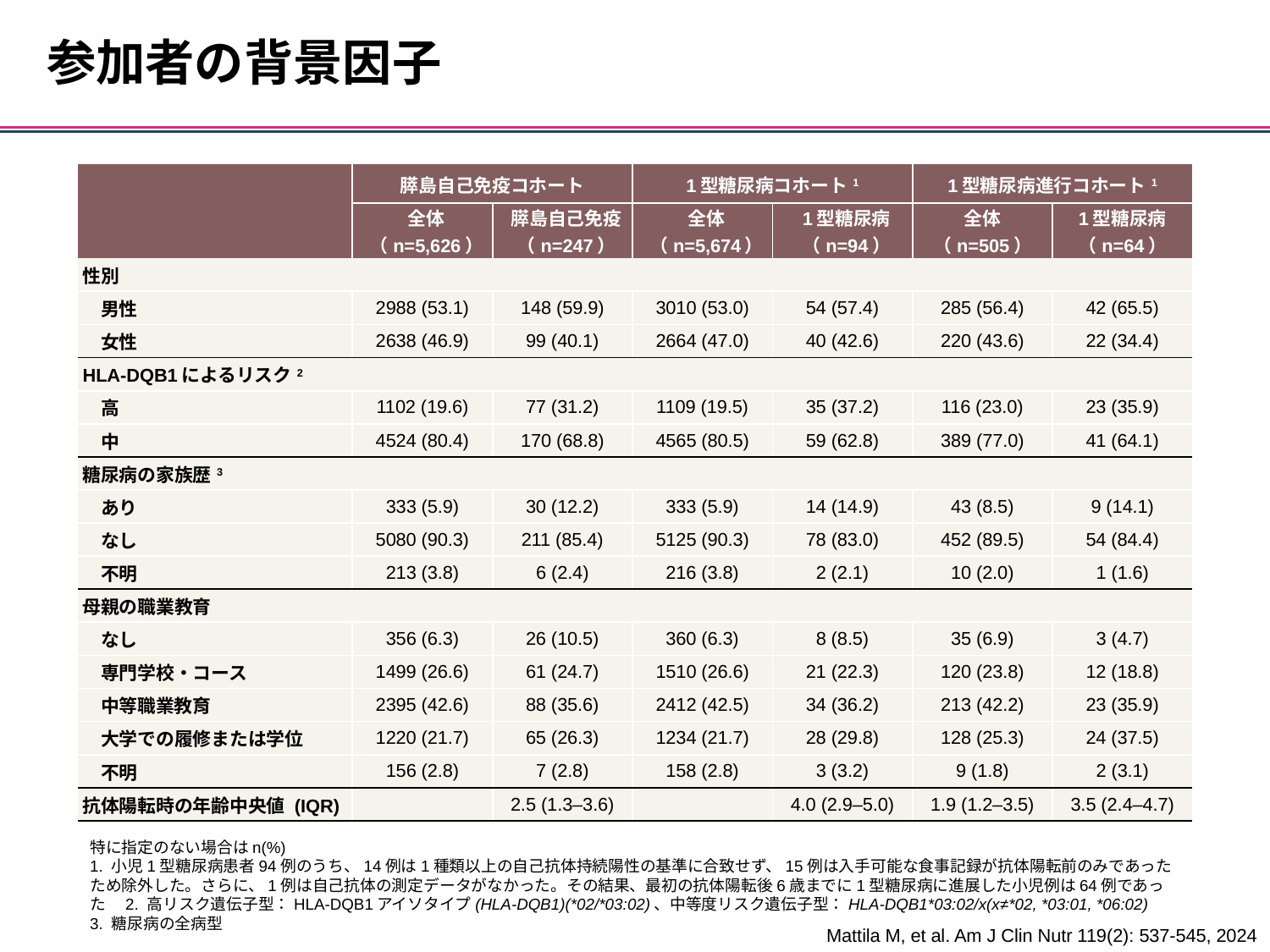

参加者の背景因子
|  | 膵島自己免疫コホート |  | 1型糖尿病コホート1 |  | 1型糖尿病進行コホート1 |  |
| --- | --- | --- | --- | --- | --- | --- |
|  | 全体 （n=5,626） | 膵島自己免疫 （n=247） | 全体 （n=5,674） | 1型糖尿病 （n=94） | 全体 （n=505） | 1型糖尿病 （n=64） |
| 性別 |  |  |  |  |  |  |
| 男性 | 2988 (53.1) | 148 (59.9) | 3010 (53.0) | 54 (57.4) | 285 (56.4) | 42 (65.5) |
| 女性 | 2638 (46.9) | 99 (40.1) | 2664 (47.0) | 40 (42.6) | 220 (43.6) | 22 (34.4) |
| HLA-DQB1によるリスク2 |  |  |  |  |  |  |
| 高 | 1102 (19.6) | 77 (31.2) | 1109 (19.5) | 35 (37.2) | 116 (23.0) | 23 (35.9) |
| 中 | 4524 (80.4) | 170 (68.8) | 4565 (80.5) | 59 (62.8) | 389 (77.0) | 41 (64.1) |
| 糖尿病の家族歴3 |  |  |  |  |  |  |
| あり | 333 (5.9) | 30 (12.2) | 333 (5.9) | 14 (14.9) | 43 (8.5) | 9 (14.1) |
| なし | 5080 (90.3) | 211 (85.4) | 5125 (90.3) | 78 (83.0) | 452 (89.5) | 54 (84.4) |
| 不明 | 213 (3.8) | 6 (2.4) | 216 (3.8) | 2 (2.1) | 10 (2.0) | 1 (1.6) |
| 母親の職業教育 |  |  |  |  |  |  |
| なし | 356 (6.3) | 26 (10.5) | 360 (6.3) | 8 (8.5) | 35 (6.9) | 3 (4.7) |
| 専門学校・コース | 1499 (26.6) | 61 (24.7) | 1510 (26.6) | 21 (22.3) | 120 (23.8) | 12 (18.8) |
| 中等職業教育 | 2395 (42.6) | 88 (35.6) | 2412 (42.5) | 34 (36.2) | 213 (42.2) | 23 (35.9) |
| 大学での履修または学位 | 1220 (21.7) | 65 (26.3) | 1234 (21.7) | 28 (29.8) | 128 (25.3) | 24 (37.5) |
| 不明 | 156 (2.8) | 7 (2.8) | 158 (2.8) | 3 (3.2) | 9 (1.8) | 2 (3.1) |
| 抗体陽転時の年齢中央値 (IQR) |  | 2.5 (1.3–3.6) |  | 4.0 (2.9–5.0) | 1.9 (1.2–3.5) | 3.5 (2.4–4.7) |
特に指定のない場合はn(%)
1. 小児1型糖尿病患者94例のうち、14例は1種類以上の自己抗体持続陽性の基準に合致せず、15例は入手可能な食事記録が抗体陽転前のみであったため除外した。さらに、1例は自己抗体の測定データがなかった。その結果、最初の抗体陽転後6歳までに1型糖尿病に進展した小児例は64例であった　2. 高リスク遺伝子型：HLA-DQB1アイソタイプ(HLA-DQB1)(*02/*03:02)、中等度リスク遺伝子型：HLA-DQB1*03:02/x(x≠*02, *03:01, *06:02)　3. 糖尿病の全病型
Mattila M, et al. Am J Clin Nutr 119(2): 537-545, 2024